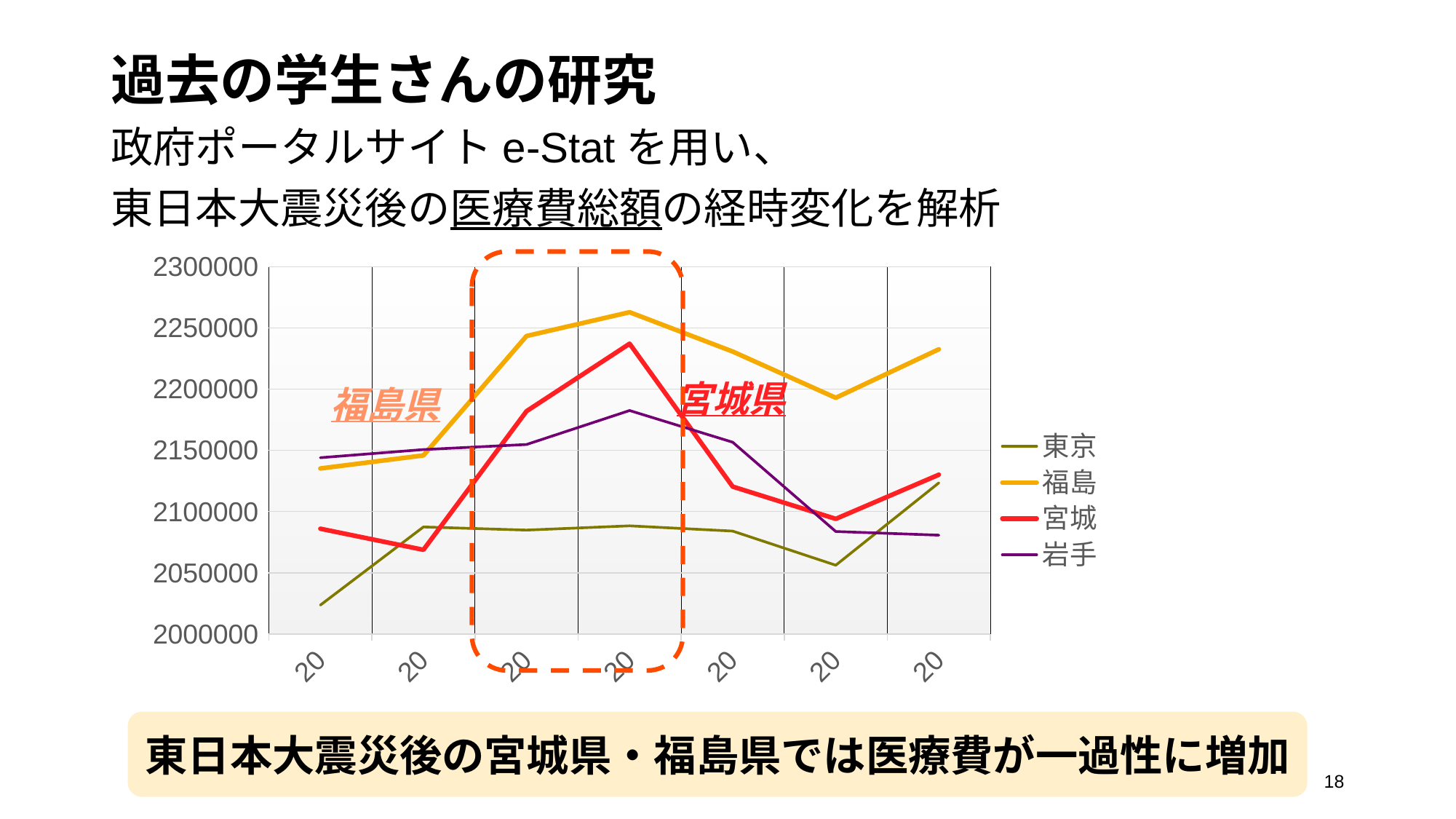

# 過去の学生さんの研究
政府ポータルサイトe-Statを用い、
東日本大震災後の医療費総額の経時変化を解析

### Chart

| Category | 東京 | 福島 | 宮城 | 岩手 |
|---|---|---|---|---|
| 2009年度 | 2023760.0573231722 | 2135233.714727152 | 2086062.8190710028 | 2144028.7131433217 |
| 2010年度 | 2087511.5512694428 | 2145913.150457498 | 2068861.4087665225 | 2150674.080639228 |
| 2011年度 | 2084952.5262341928 | 2243282.7218327373 | 2181976.901181596 | 2154816.0935503887 |
| 2012年度 | 2088411.4298589742 | 2262689.9695816506 | 2236984.9099602173 | 2182494.145597164 |
| 2013年度 | 2084153.9713330795 | 2230608.267829646 | 2120425.40822879 | 2156674.500316925 |
| 2014年度 | 2056294.8174674027 | 2192889.252737798 | 2094086.3166896575 | 2083780.5614819601 |
| 2015年度 | 2123517.549392029 | 2232477.261517499 | 2130144.7664900264 | 2080822.4893836484 |
東日本大震災後の宮城県・福島県では医療費が一過性に増加
URL:https://www.e-stat.go.jp/
18